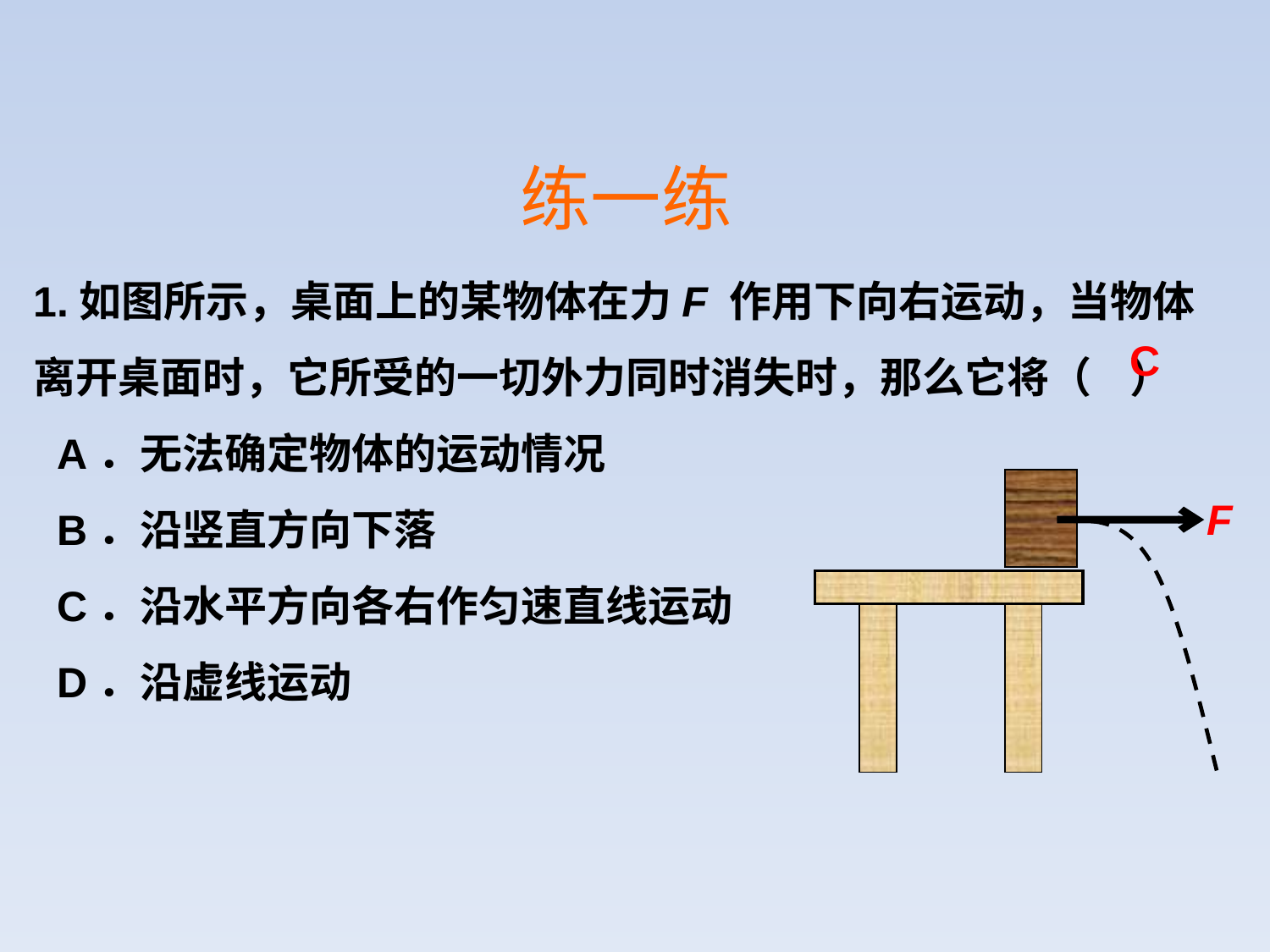

练一练
1.如图所示，桌面上的某物体在力F 作用下向右运动，当物体离开桌面时，它所受的一切外力同时消失时，那么它将（    ）
  A．无法确定物体的运动情况
  B．沿竖直方向下落
  C．沿水平方向各右作匀速直线运动
  D．沿虚线运动
C

F